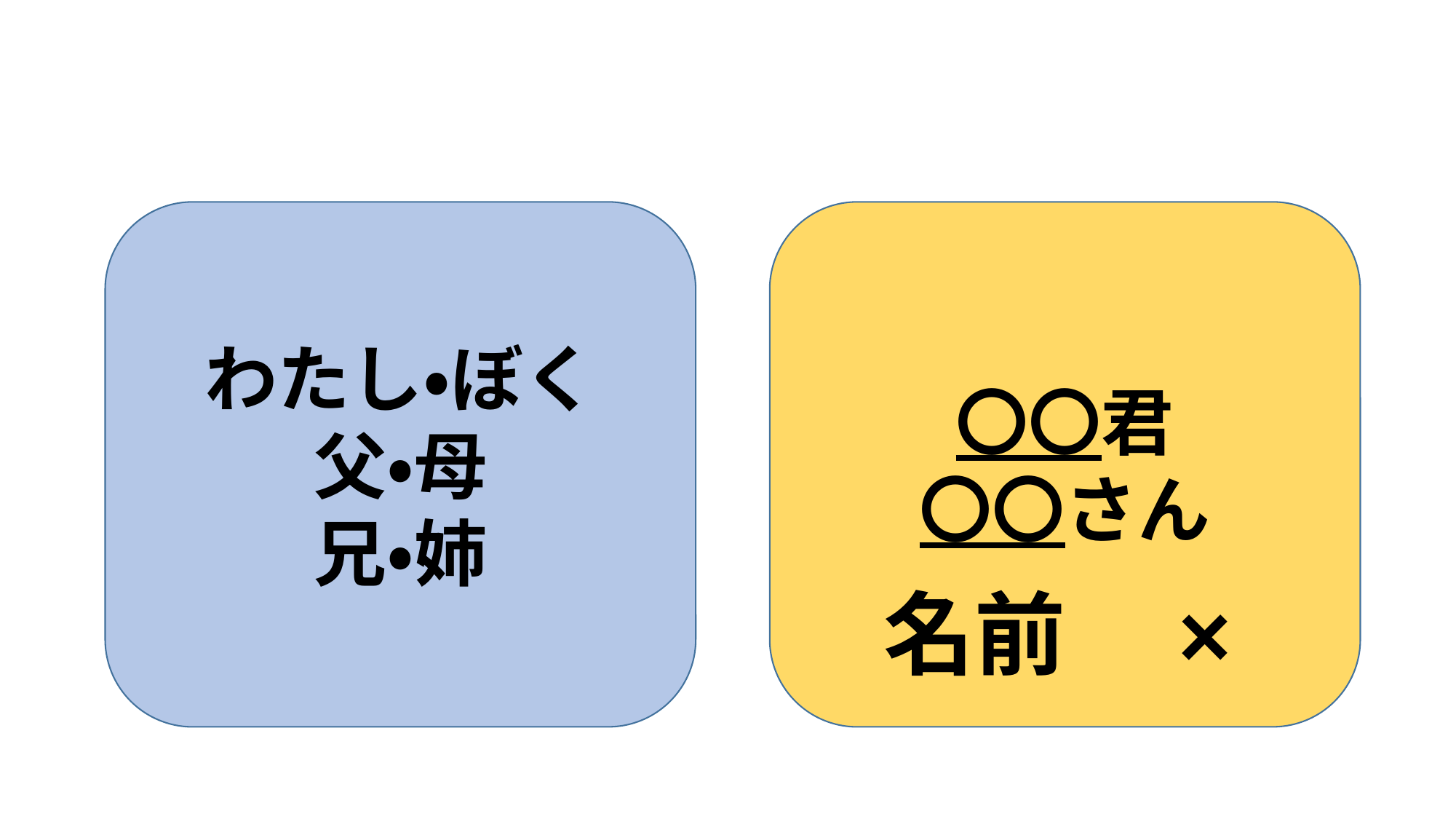

#
わたし・ぼく
父・母
兄・姉
〇〇君
〇〇さん
名前　×